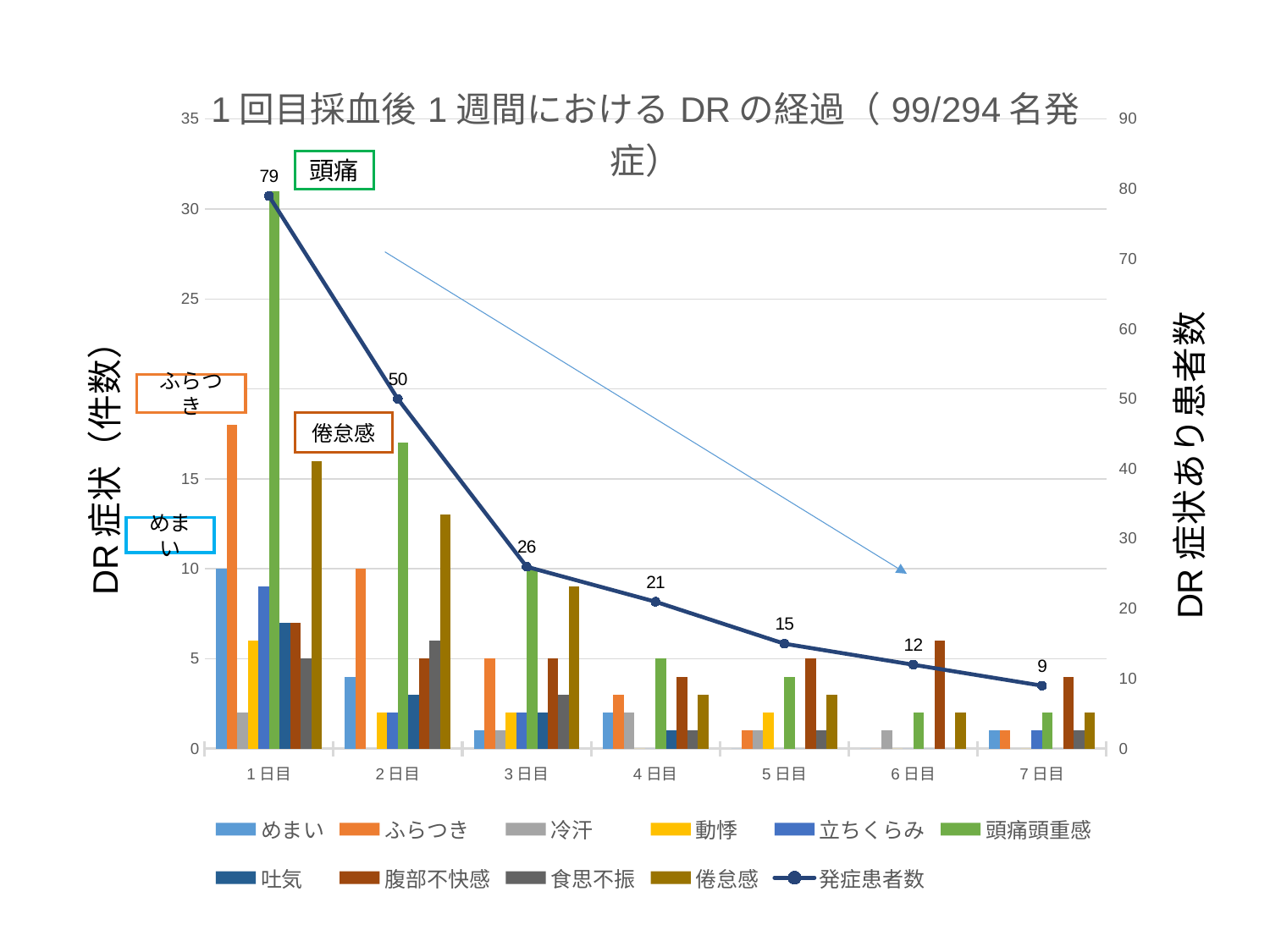

### Chart: 1回目採血後1週間におけるDRの経過（99/294名発症）

| Category | めまい | ふらつき | 冷汗 | 動悸 | 立ちくらみ | 頭痛頭重感 | 吐気 | 腹部不快感 | 食思不振 | 倦怠感 | 発症患者数 |
|---|---|---|---|---|---|---|---|---|---|---|---|
| 1日目 | 10.0 | 18.0 | 2.0 | 6.0 | 9.0 | 31.0 | 7.0 | 7.0 | 5.0 | 16.0 | 79.0 |
| 2日目 | 4.0 | 10.0 | 0.0 | 2.0 | 2.0 | 17.0 | 3.0 | 5.0 | 6.0 | 13.0 | 50.0 |
| 3日目 | 1.0 | 5.0 | 1.0 | 2.0 | 2.0 | 10.0 | 2.0 | 5.0 | 3.0 | 9.0 | 26.0 |
| 4日目 | 2.0 | 3.0 | 2.0 | 0.0 | 0.0 | 5.0 | 1.0 | 4.0 | 1.0 | 3.0 | 21.0 |
| 5日目 | 0.0 | 1.0 | 1.0 | 2.0 | 0.0 | 4.0 | 0.0 | 5.0 | 1.0 | 3.0 | 15.0 |
| 6日目 | 0.0 | 0.0 | 1.0 | 0.0 | 0.0 | 2.0 | 0.0 | 6.0 | 0.0 | 2.0 | 12.0 |
| 7日目 | 1.0 | 1.0 | 0.0 | 0.0 | 1.0 | 2.0 | 0.0 | 4.0 | 1.0 | 2.0 | 9.0 |
頭痛
ふらつき
倦怠感
めまい